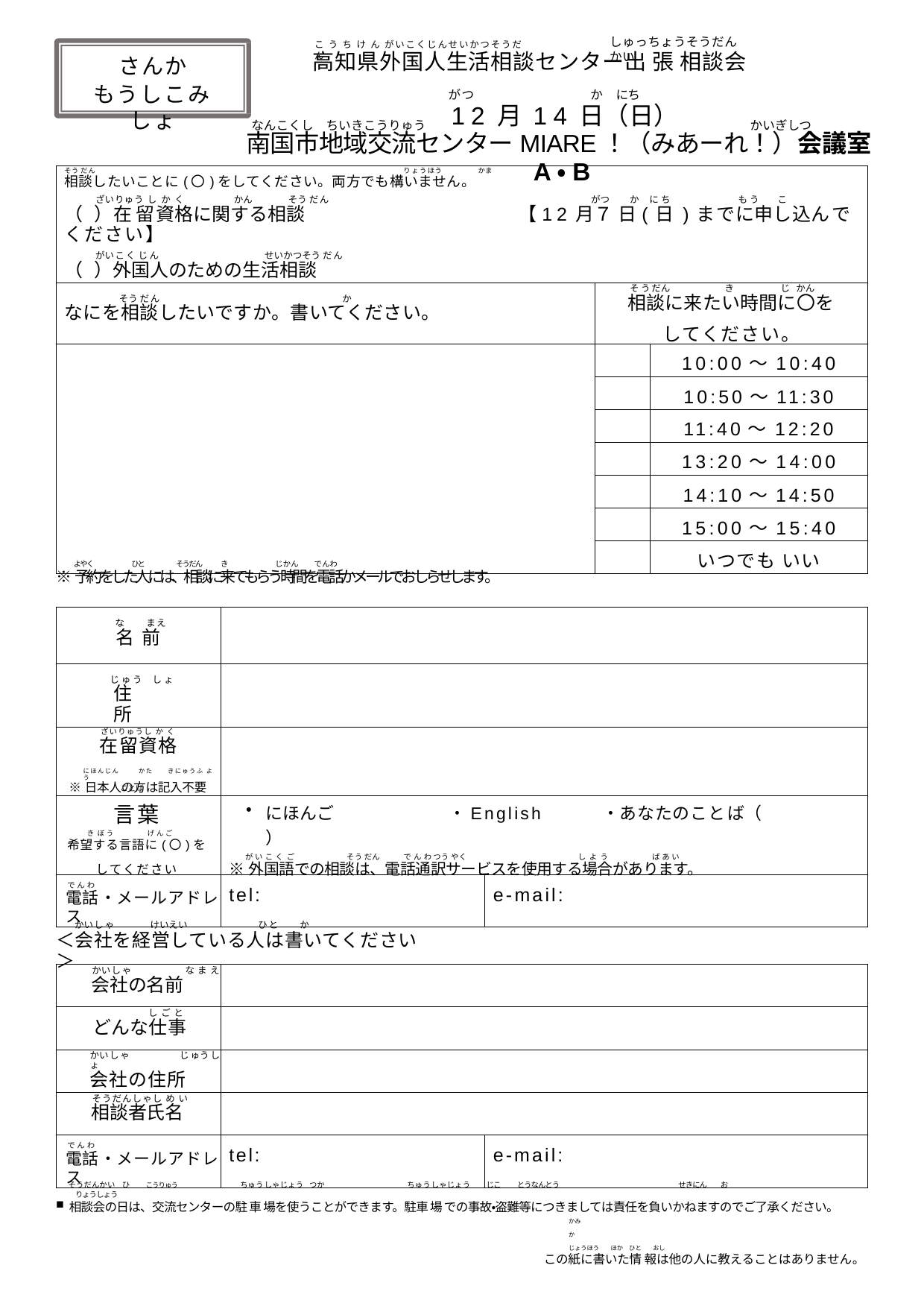

しゅっちょうそうだんかい
こ う ち け ん がいこくじんせいかつそうだん

高知県外国人生活相談センター出 張 相談会
さんか
もうしこみしょ
　　                                                                    がつ	  　 か      にち
12月 14日（日）
南国市地域交流センターMIARE！（みあーれ！）会議室A・B

なんこくし　ちいきこうりゅう　　　　　　　　　　　　　　　　　　　　　　　　　　かいぎしつ
| そうだん　　　　　　　　　　　　　　　　　　　　　　　　　　　　　　　　　　　　　　　　　　　　　　　　　りょうほう　　　　　かま 相談したいことに(〇)をしてください。両方でも構いません。 ざいりゅうし か く かん そうだん　 　　がつ 　か にち 　もう 　こ （ ）在留資格に関する相談 【12月７日(日)までに申し込んでください】 がいこくじん せいかつそうだん （ ）外国人のための生活相談 |  |  |
| --- | --- | --- |
| そうだん か なにを相談したいですか。書いてください。 | そうだん き じ かん 相談に来たい時間に〇を してください。 |  |
|  |  | 10:00～10:40 |
|  |  | 10:50～11:30 |
|  |  | 11:40～12:20 |
|  |  | 13:20～14:00 |
|  |  | 14:10～14:50 |
|  |  | 15:00～15:40 |
|  |  | いつでも いい |
よやく　　　　　　ひと　　　　　そうだん 　　き　　　　　　じかん　　でんわ
※予約をした人には、相談に来てもらう時間を電話かメールでおしらせします。
| な まえ 名 前 |  |  |
| --- | --- | --- |
| じゅう しょ 住 所 |  |  |
| ざいりゅうし か く 在留資格 にほんじん　　 かた　　きにゅうふ よ う ※日本人の方は記入不要 |  |  |
| 言葉 　　き ぼ う 　げ ん ご 希望する言語に(〇)を してください | にほんご ・English ・あなたのことば（ ） が いこくご そうだん で ん わつうやく 　　　　　　　　　　　　　　　し よ う　　　　　ば あ い ※外国語での相談は、電話通訳サービスを使用する場合があります。 |  |
| で ん わ 電話・メールアドレス | tel: | e-mail: |
ことば
かいしゃ	けいえい	ひと	か
＜会社を経営している人は書いてください＞
| かいしゃ な ま え 会社の名前 |  |  |
| --- | --- | --- |
| し ご と どんな仕事 |  |  |
| かいしゃ じゅうしょ 会社の住所 |  |  |
| そうだんしゃし め い 相談者氏名 |  |  |
| で ん わ 電話・メールアドレス | tel: | e-mail: |
そうだんかい ひ                 こうりゅう 　　　　　ちゅうしゃじょう つか　　　　　　                         ちゅうしゃじょう           　じこ   　　とうなんとう　　　　　　　　　　　　　　　　　せきにん　　お　　　　　　　　　　　　　　　　　　　　　りょうしょう
相談会の日は、交流センターの駐 車 場を使うことができます。駐車 場 での事故・盗難等につきましては責任を負いかねますのでご了承ください。
かみ	か	じょうほう  ほか ひと  おし
この紙に書いた情 報は他の人に教えることはありません。